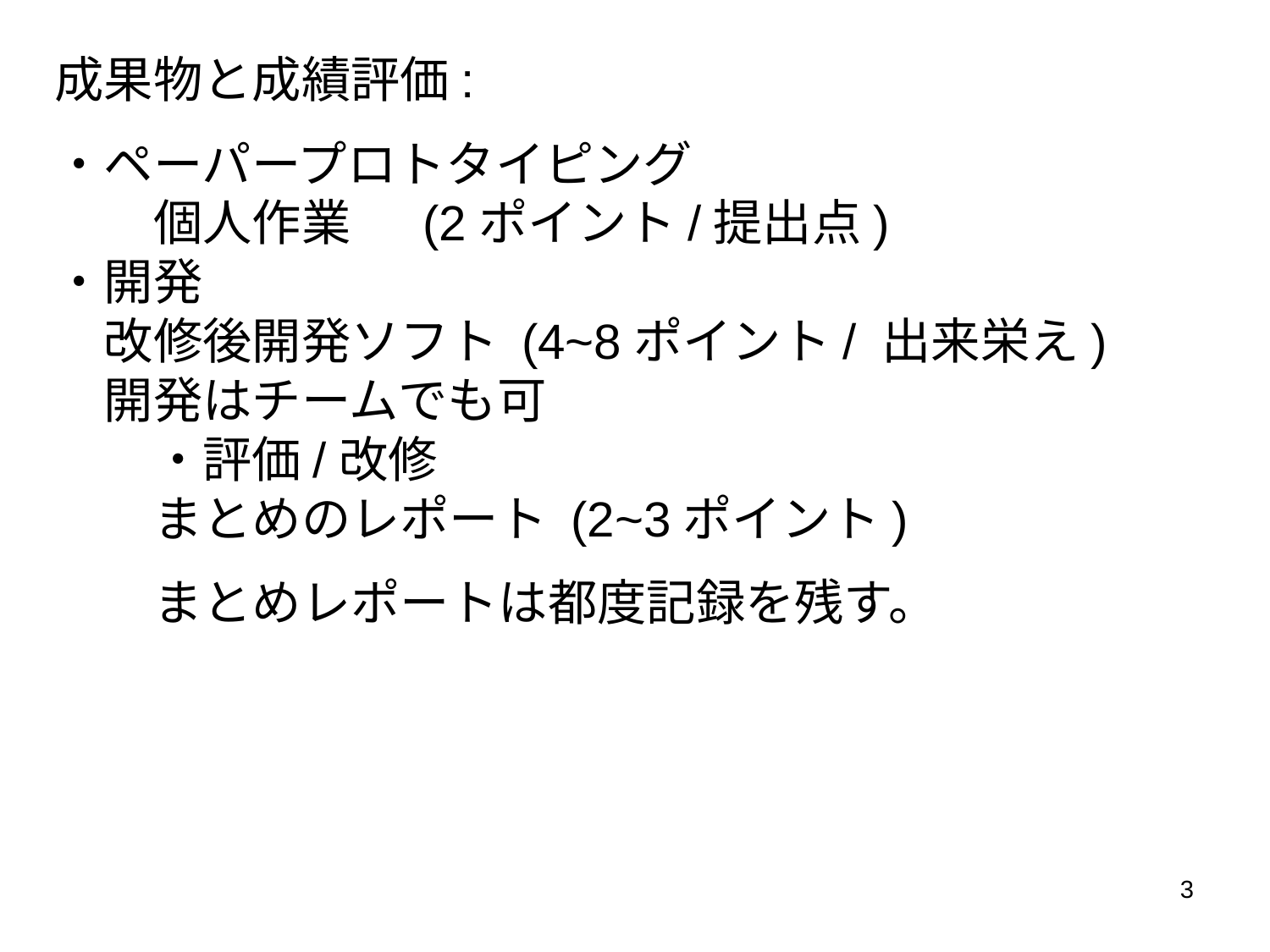

成果物と成績評価:
・ペーパープロトタイピング
　　個人作業　 (2ポイント/提出点)
・開発
　改修後開発ソフト (4~8ポイント/ 出来栄え)
　開発はチームでも可
　　・評価/改修
　　まとめのレポート (2~3ポイント)
　　まとめレポートは都度記録を残す。

3